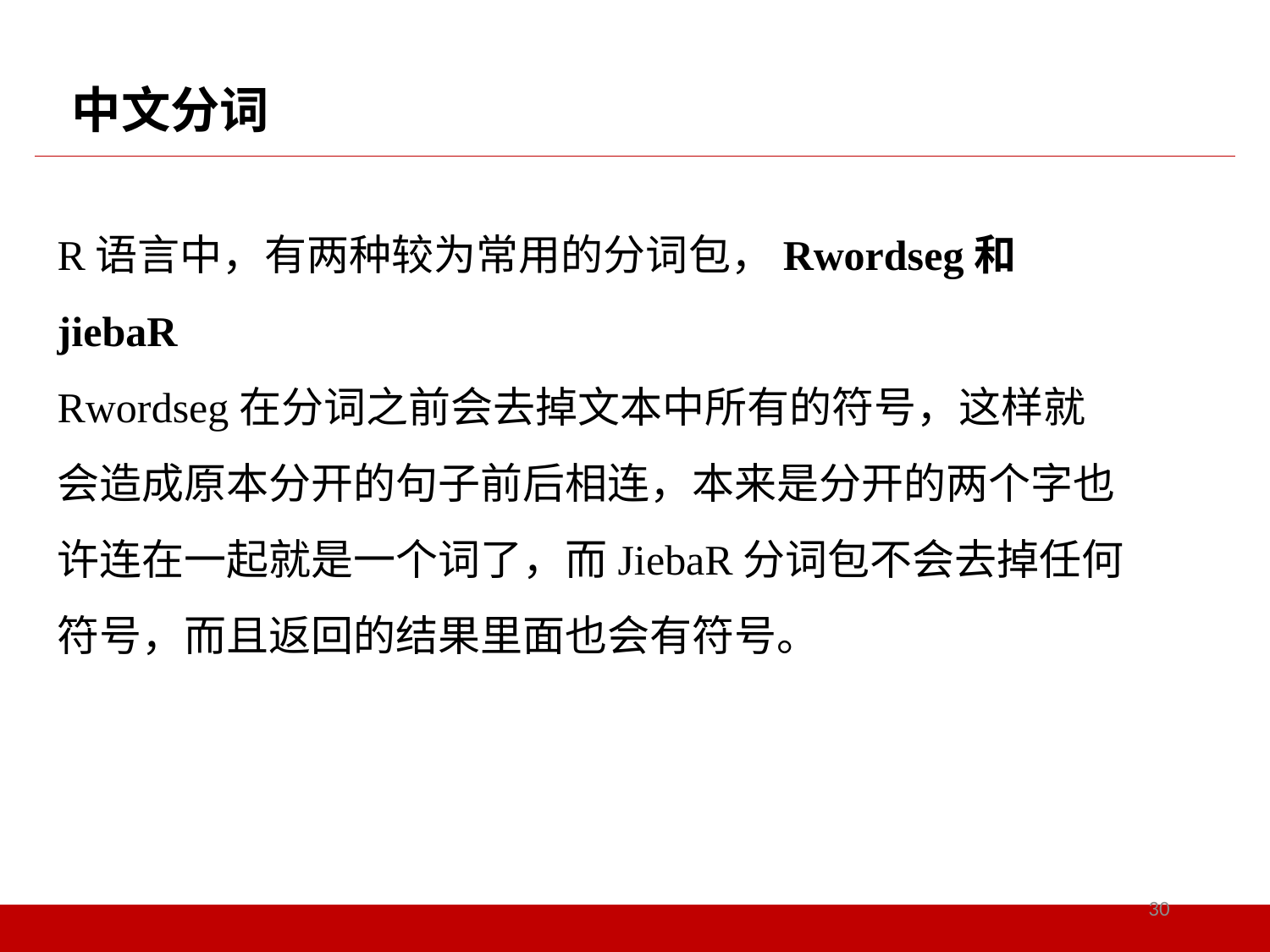

# 中文分词
R语言中，有两种较为常用的分词包，Rwordseg和jiebaR
Rwordseg在分词之前会去掉文本中所有的符号，这样就会造成原本分开的句子前后相连，本来是分开的两个字也许连在一起就是一个词了，而JiebaR分词包不会去掉任何符号，而且返回的结果里面也会有符号。
30